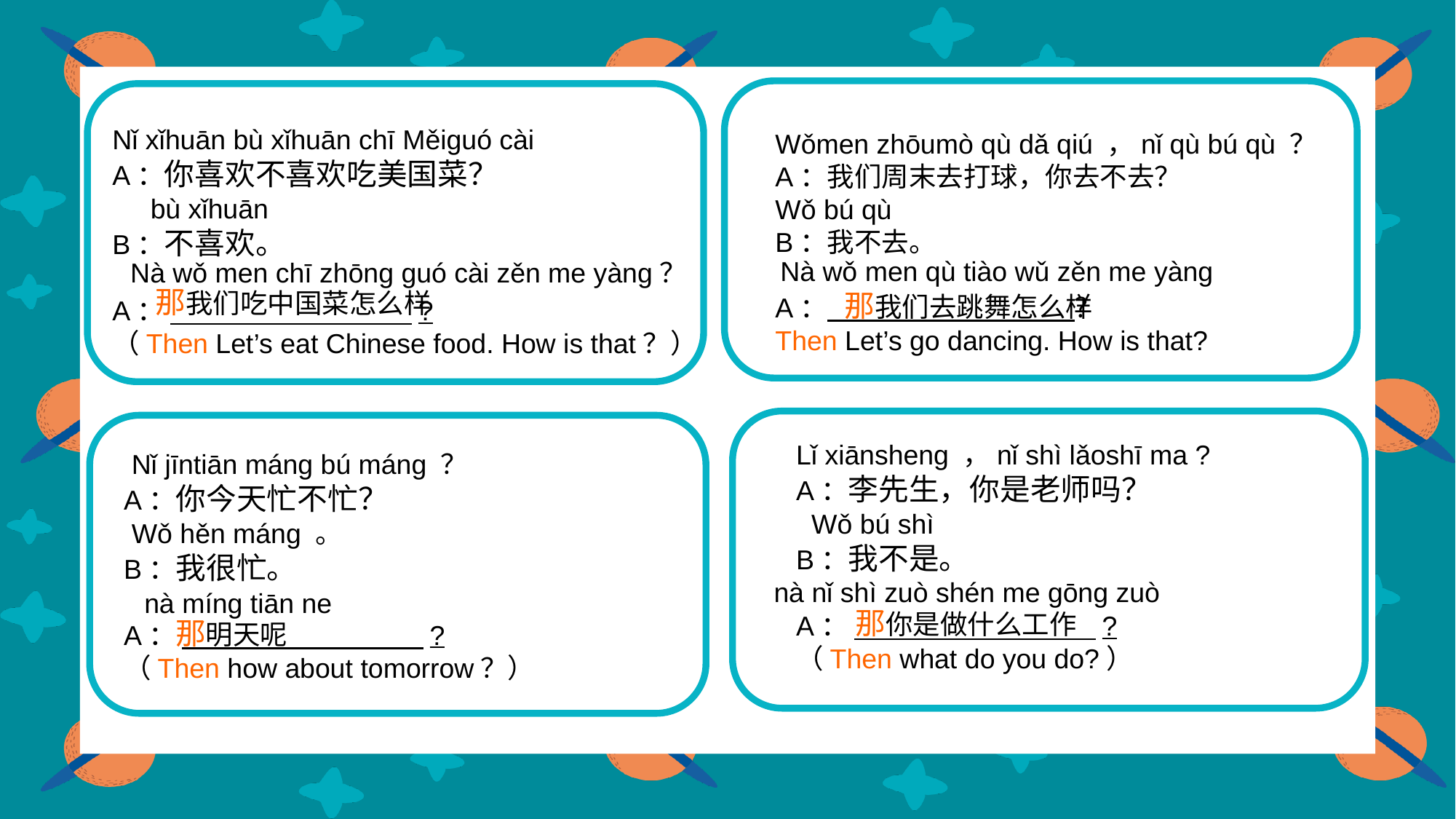

Nǐ xǐhuān bù xǐhuān chī Měiguó cài
A：你喜欢不喜欢吃美国菜？
     bù xǐhuān
B：不喜欢。

A：                                        ?
（Then Let’s eat Chinese food. How is that？）
Wǒmen zhōumò qù dǎ qiú ，nǐ qù bú qù ？
A：我们周末去打球，你去不去？
Wǒ bú qù
B：我不去。

A：                                        ？
Then Let’s go dancing. How is that?

那我们吃中国菜怎么样
Nà wǒ men qù tiào wǔ zěn me yàng
Nà wǒ men chī zhōng guó cài zěn me yàng？
那我们去跳舞怎么样

Lǐ xiānsheng ，nǐ shì lǎoshī ma ?
A：李先生，你是老师吗？
  Wǒ bú shì
B：我不是。

A：                                        ?
（Then what do you do?）
 Nǐ jīntiān máng bú máng ？
A：你今天忙不忙？
 Wǒ hěn máng 。
B：我很忙。

A：                                        ?
（Then how about tomorrow？）
nà nǐ shì zuò shén me gōng zuò
nà míng tiān ne
那你是做什么工作
那明天呢